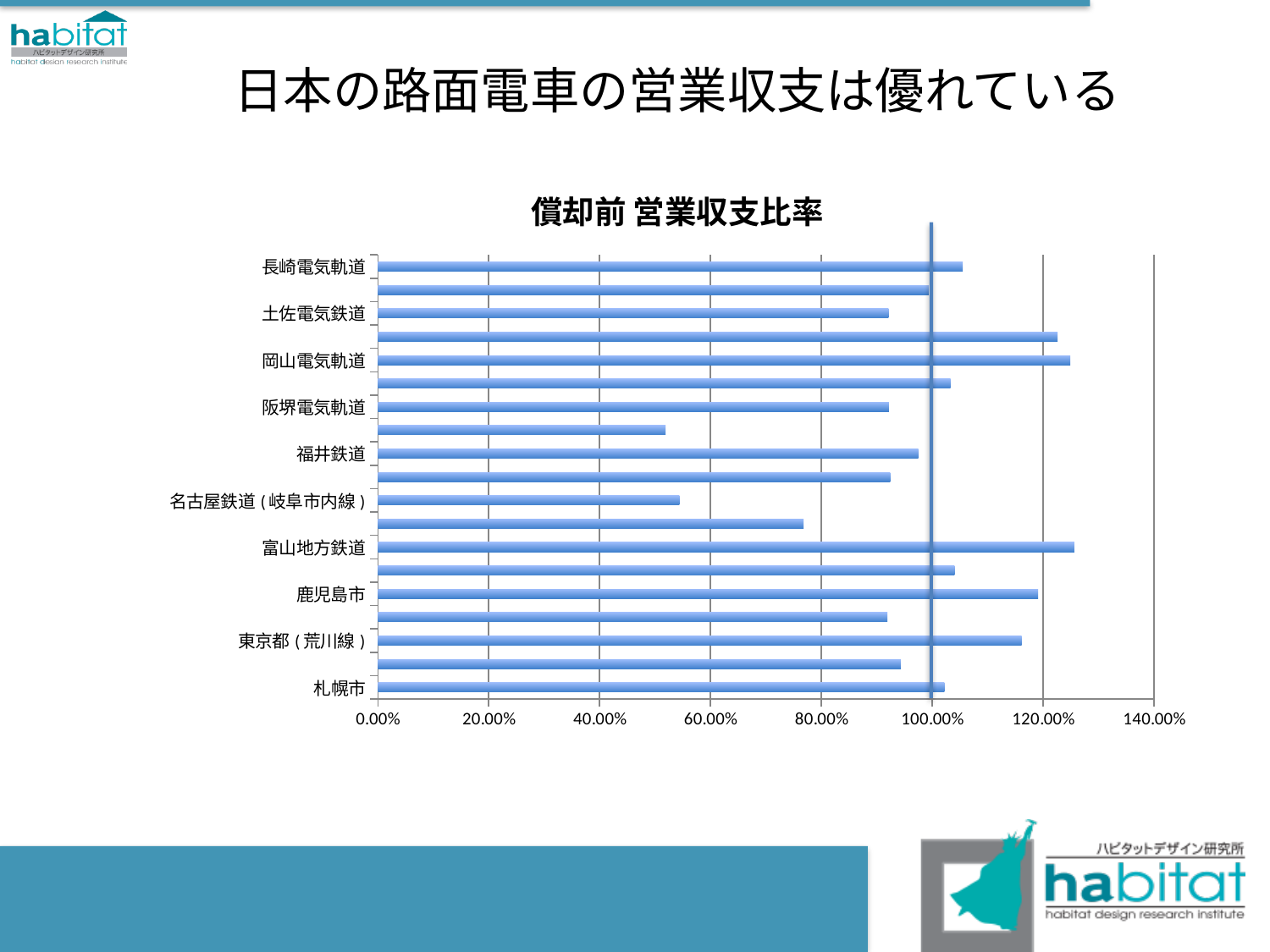

# 日本の路面電車の営業収支は優れている

### Chart: 償却前 営業収支比率

| Category | 償却前 営業収 支比率 |
|---|---|
| 札幌市 | 1.022 |
| 函館市 | 0.943 |
| 東京都(荒川線) | 1.161 |
| 熊本市 | 0.919 |
| 鹿児島市 | 1.191 |
| 東京急行電鉄(世田谷線) | 1.04 |
| 富山地方鉄道 | 1.256 |
| 加越能鉄道(万葉線) | 0.768 |
| 名古屋鉄道(岐阜市内線) | 0.544 |
| 豊橋鉄道 | 0.924 |
| 福井鉄道 | 0.975 |
| 京阪電気鉄道(大津線) | 0.519 |
| 阪堺電気軌道 | 0.922 |
| 京福電気鉄道 | 1.033 |
| 岡山電気軌道 | 1.249 |
| 広島電鉄 | 1.226 |
| 土佐電気鉄道 | 0.921 |
| 伊予鉄道 | 0.994 |
| 長崎電気軌道 | 1.055 |